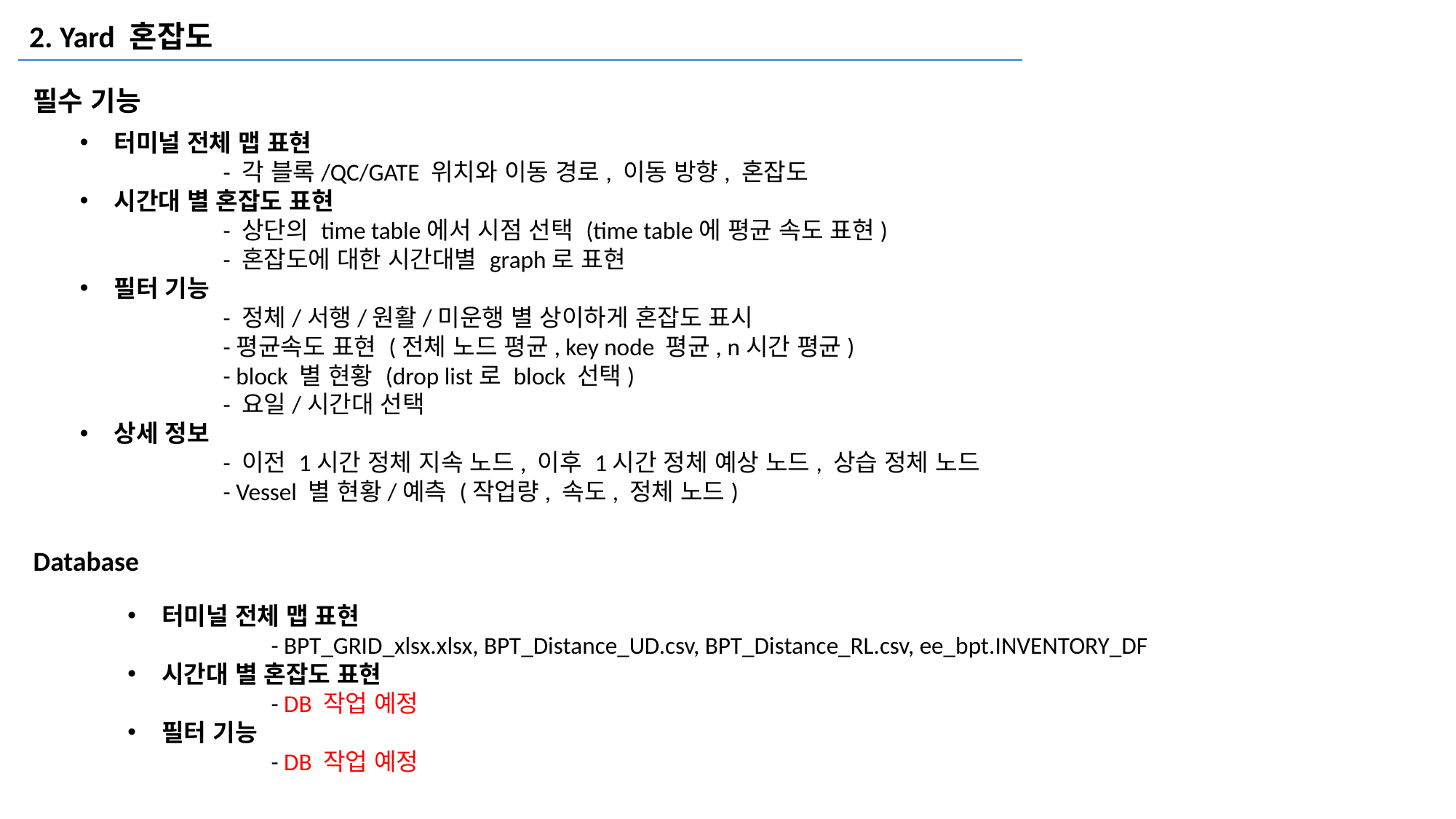

2. Yard 혼잡도
필수 기능
터미널 전체 맵 표현
	- 각 블록/QC/GATE 위치와 이동 경로, 이동 방향, 혼잡도
시간대 별 혼잡도 표현
	- 상단의 time table에서 시점 선택 (time table에 평균 속도 표현)
	- 혼잡도에 대한 시간대별 graph로 표현
필터 기능
	- 정체/서행/원활/미운행 별 상이하게 혼잡도 표시
	-평균속도 표현 (전체 노드 평균, key node 평균, n시간 평균)
	- block 별 현황 (drop list로 block 선택)
	- 요일/시간대 선택
상세 정보
	- 이전 1시간 정체 지속 노드, 이후 1시간 정체 예상 노드, 상습 정체 노드
	- Vessel 별 현황/예측 (작업량, 속도, 정체 노드)
Database
터미널 전체 맵 표현
	- BPT_GRID_xlsx.xlsx, BPT_Distance_UD.csv, BPT_Distance_RL.csv, ee_bpt.INVENTORY_DF
시간대 별 혼잡도 표현
	- DB 작업 예정
필터 기능
	- DB 작업 예정